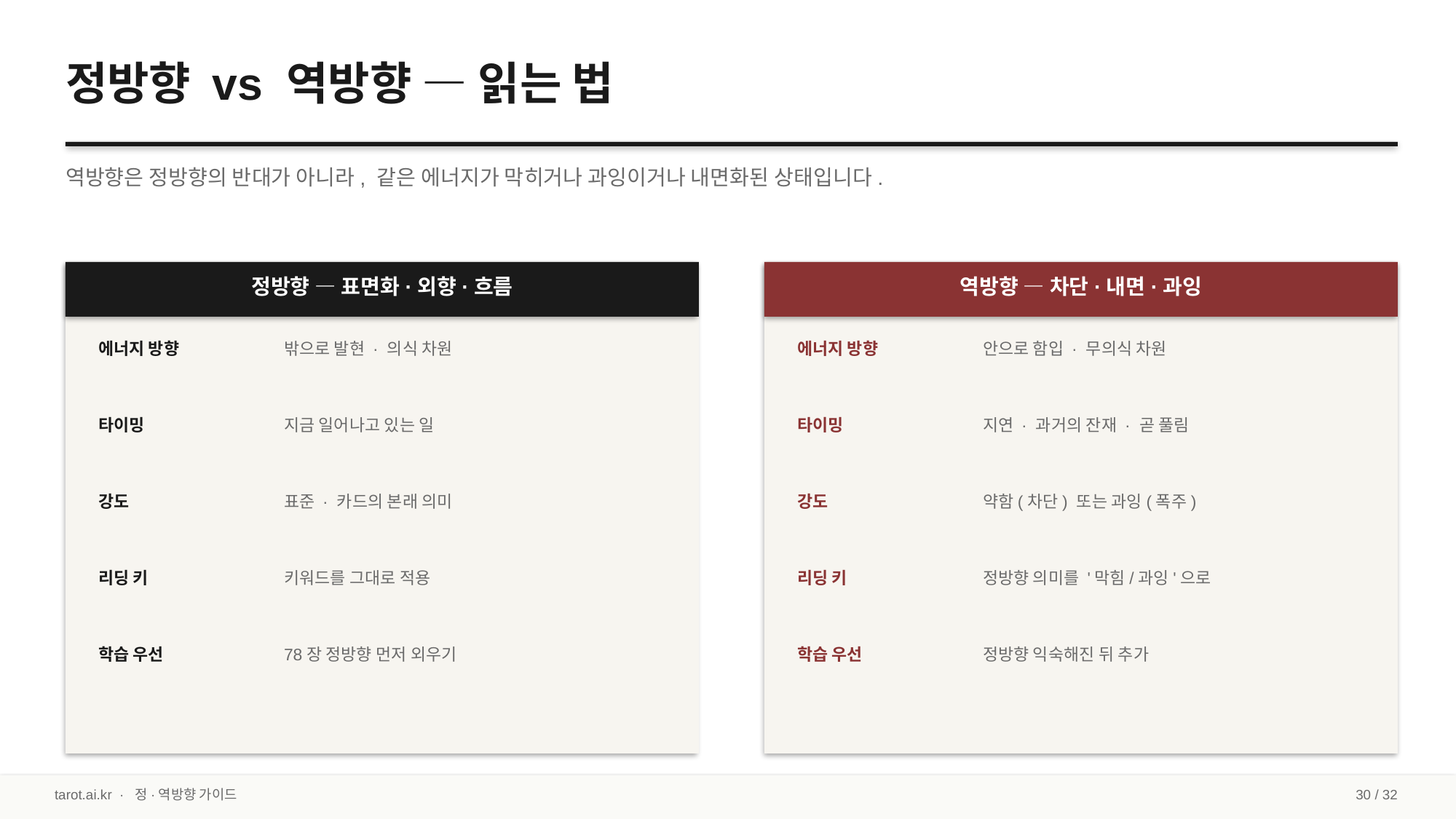

정방향 vs 역방향 — 읽는 법

역방향은 정방향의 반대가 아니라, 같은 에너지가 막히거나 과잉이거나 내면화된 상태입니다.

정방향 — 표면화·외향·흐름
역방향 — 차단·내면·과잉
에너지 방향
밖으로 발현 · 의식 차원
에너지 방향
안으로 함입 · 무의식 차원
타이밍
지금 일어나고 있는 일
타이밍
지연 · 과거의 잔재 · 곧 풀림
강도
표준 · 카드의 본래 의미
강도
약함(차단) 또는 과잉(폭주)
리딩 키
키워드를 그대로 적용
리딩 키
정방향 의미를 '막힘/과잉'으로
학습 우선
78장 정방향 먼저 외우기
학습 우선
정방향 익숙해진 뒤 추가

tarot.ai.kr  ·  정·역방향 가이드
30 / 32